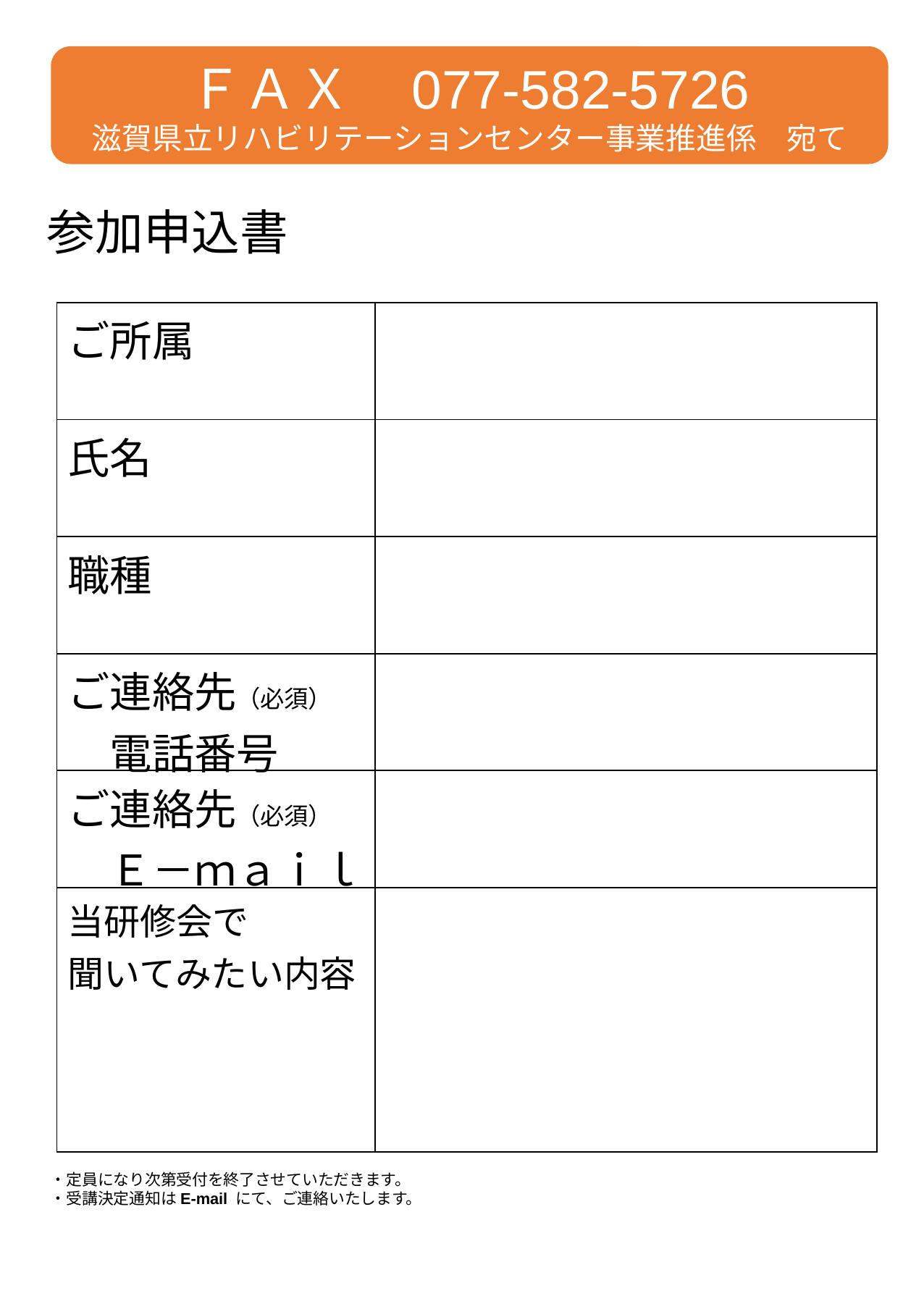

ＦＡＸ　077-582-5726
滋賀県立リハビリテーションセンター事業推進係　宛て
参加申込書

| ご所属 |  |
| --- | --- |
| 氏名 |  |
| 職種 |  |
| ご連絡先（必須） 　電話番号 |  |
| ご連絡先（必須） 　Ｅ－ｍａｉｌ |  |
| 当研修会で 聞いてみたい内容 |  |
・定員になり次第受付を終了させていただきます。
・受講決定通知はE-mail にて、ご連絡いたします。